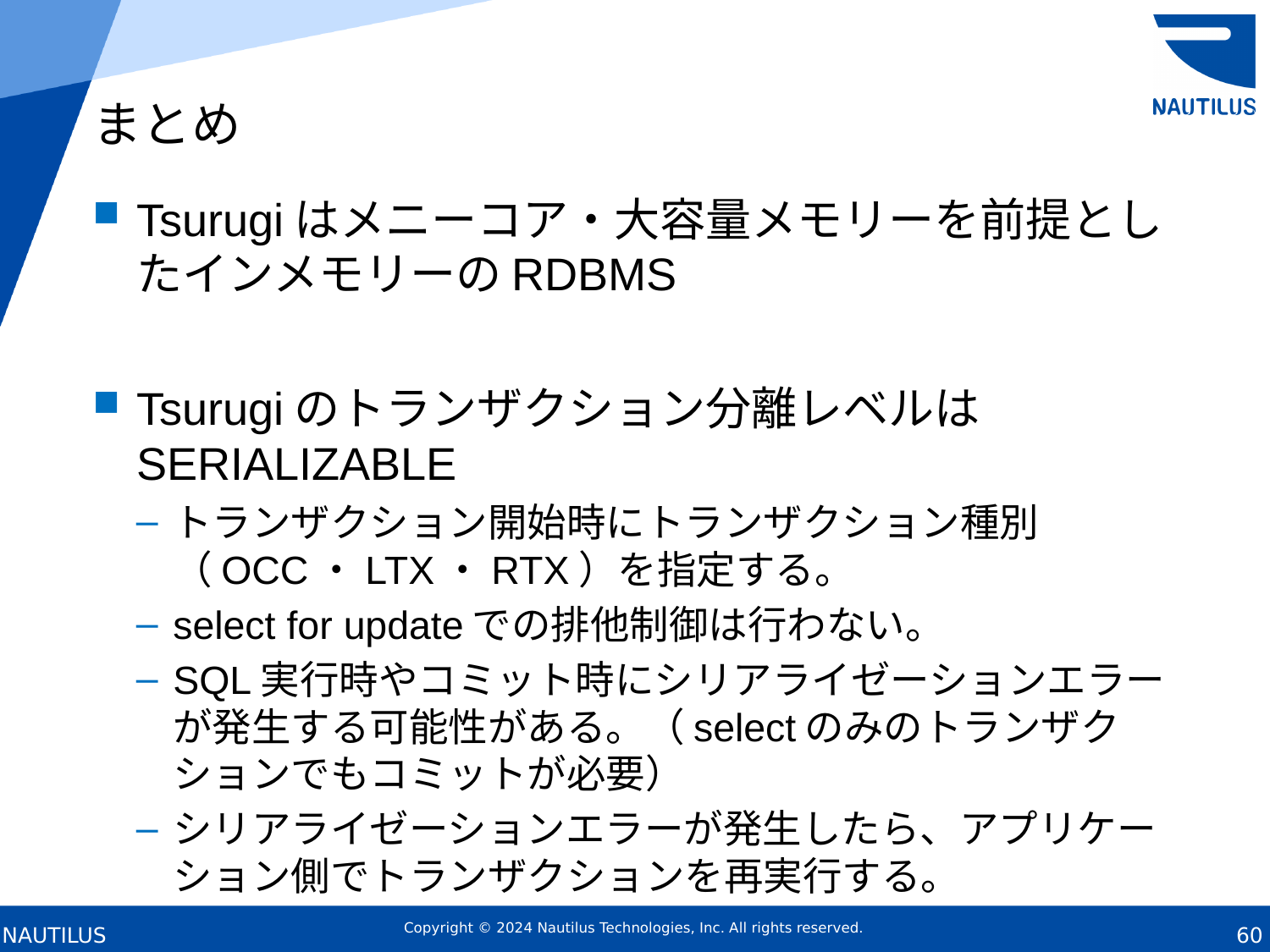

# まとめ
Tsurugiはメニーコア・大容量メモリーを前提としたインメモリーのRDBMS

Tsurugiのトランザクション分離レベルはSERIALIZABLE
トランザクション開始時にトランザクション種別（OCC・LTX・RTX）を指定する。
select for updateでの排他制御は行わない。
SQL実行時やコミット時にシリアライゼーションエラーが発生する可能性がある。（selectのみのトランザクションでもコミットが必要）
シリアライゼーションエラーが発生したら、アプリケーション側でトランザクションを再実行する。